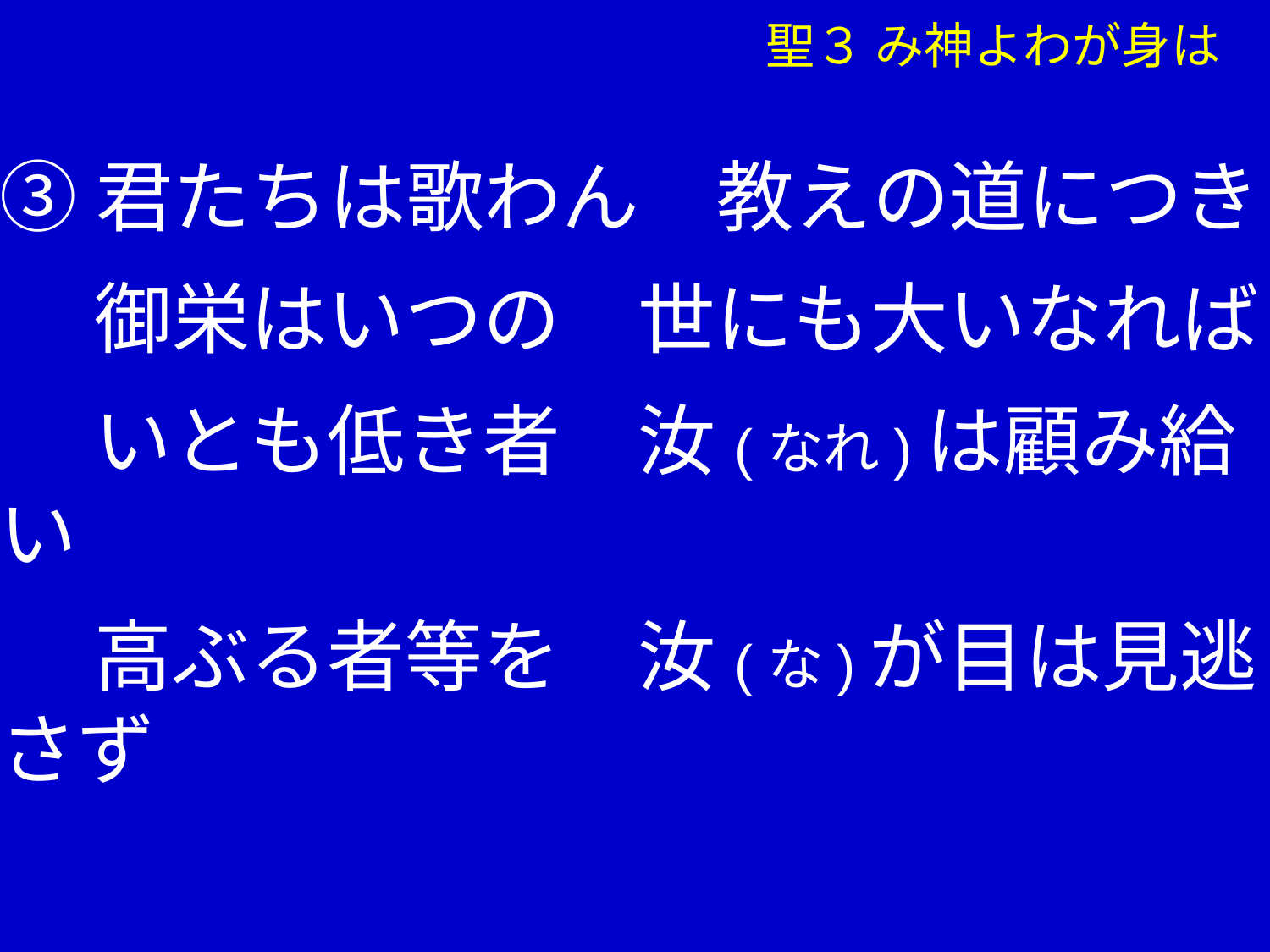

聖３ み神よわが身は
③君たちは歌わん　教えの道につき
　 御栄はいつの　世にも大いなれば
　 いとも低き者　汝(なれ)は顧み給い
　 高ぶる者等を　汝(な)が目は見逃さず